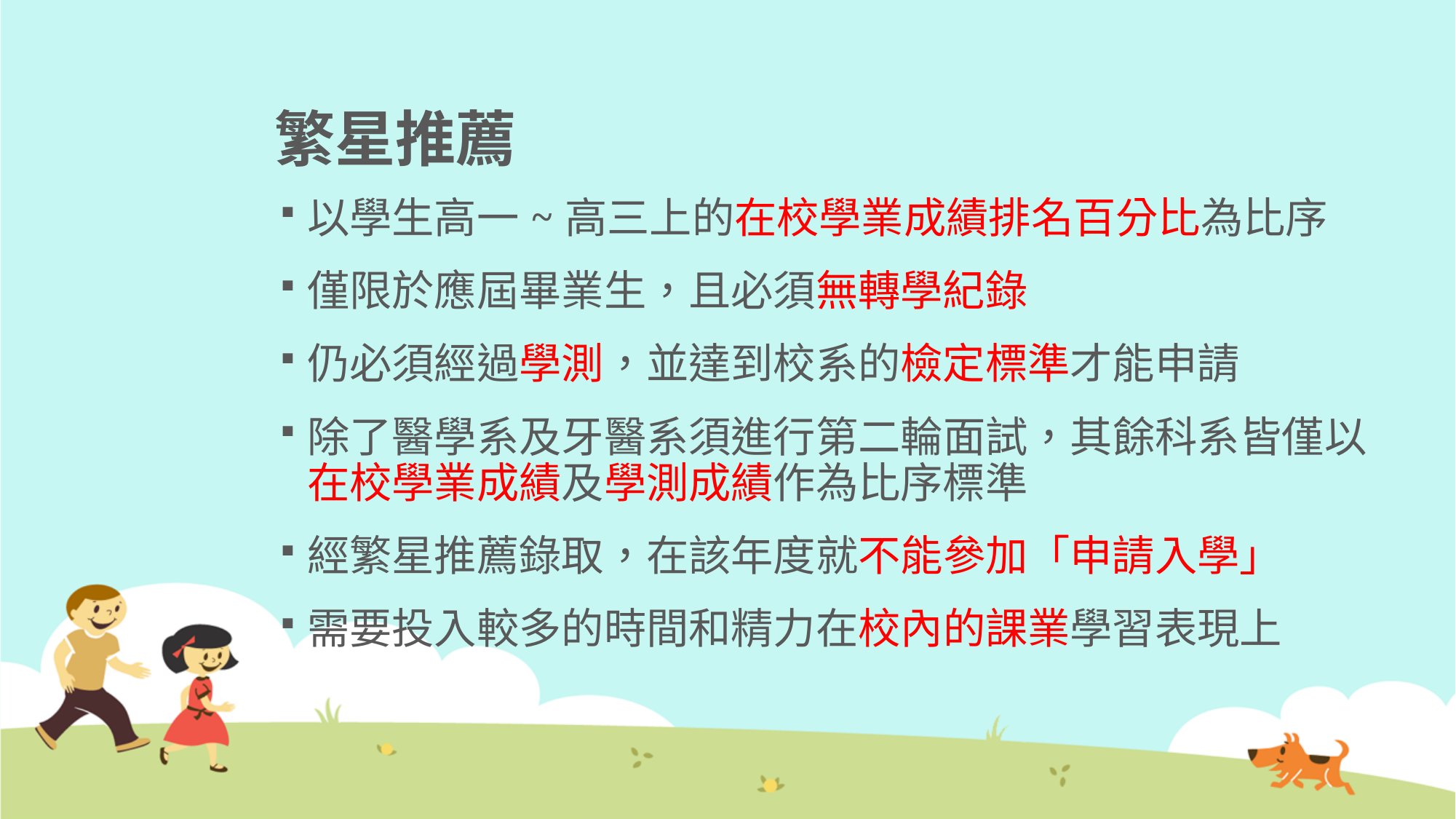

# 繁星推薦
以學生高一~高三上的在校學業成績排名百分比為比序
僅限於應屆畢業生，且必須無轉學紀錄
仍必須經過學測，並達到校系的檢定標準才能申請
除了醫學系及牙醫系須進行第二輪面試，其餘科系皆僅以在校學業成績及學測成績作為比序標準
經繁星推薦錄取，在該年度就不能參加「申請入學」
需要投入較多的時間和精力在校內的課業學習表現上